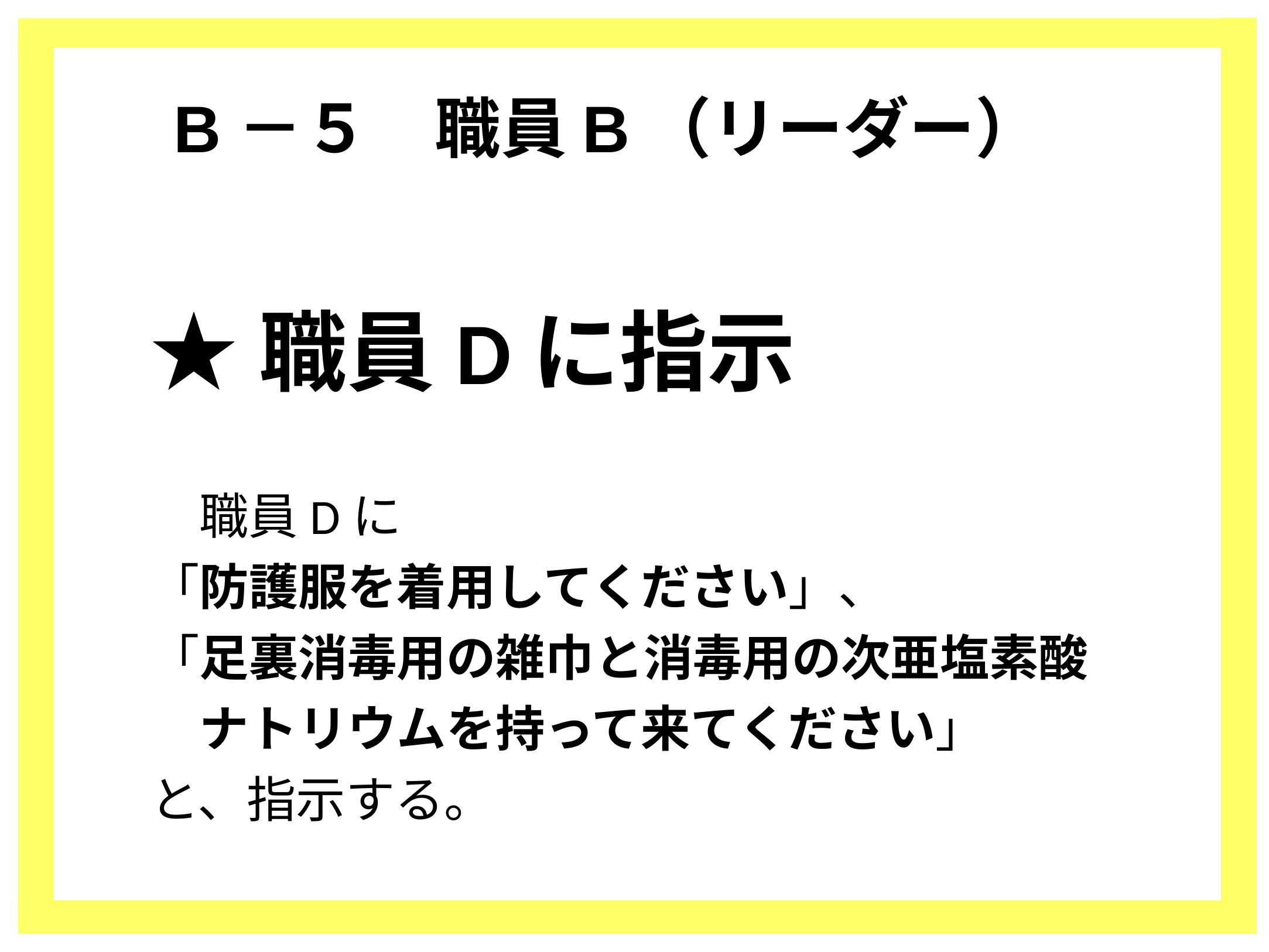

B－５　職員B（リーダー）
★職員Dに指示

　職員Dに
「防護服を着用してください」、
「足裏消毒用の雑巾と消毒用の次亜塩素酸
　ナトリウムを持って来てください」
と、指示する。